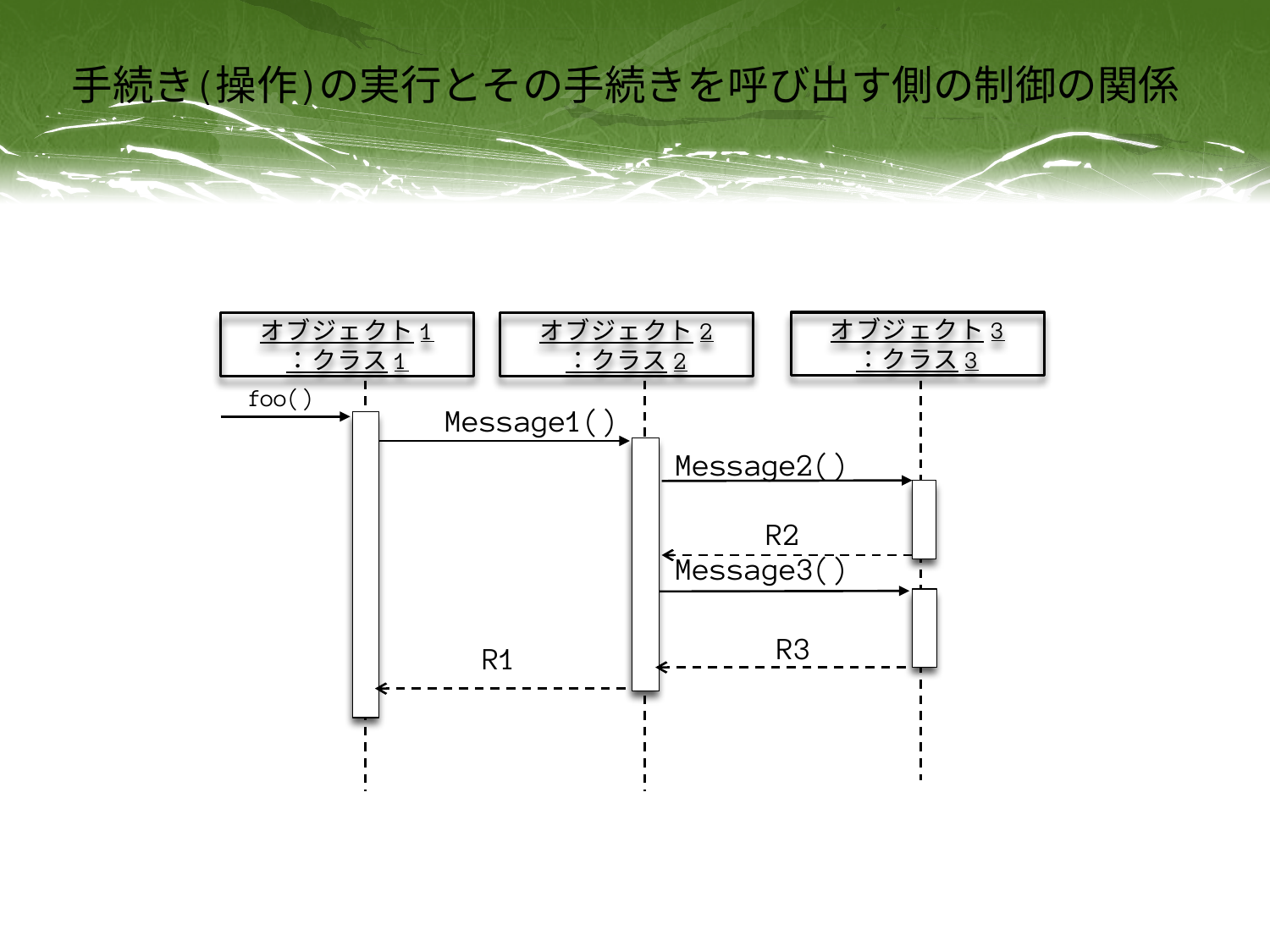

# 手続き(操作)の実行とその手続きを呼び出す側の制御の関係

オブジェクト3
：クラス3
オブジェクト2
：クラス2

R2
Message2()

Message3()
R3
オブジェクト1
：クラス1
foo()
Message1()

R1